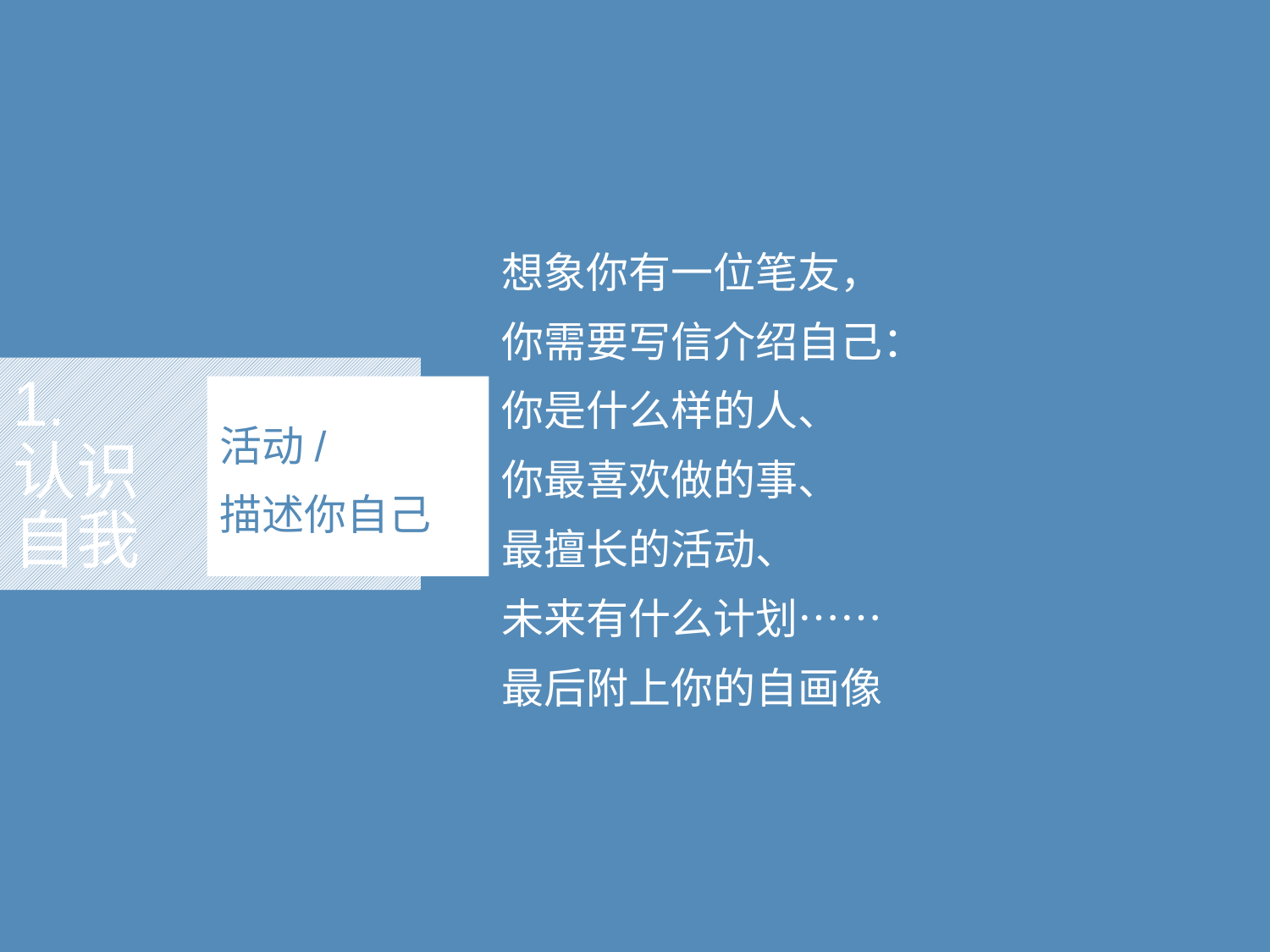

想象你有一位笔友，
你需要写信介绍自己：
你是什么样的人、
你最喜欢做的事、
最擅长的活动、
未来有什么计划……
最后附上你的自画像
# 1. 认识 自我
活动/
描述你自己